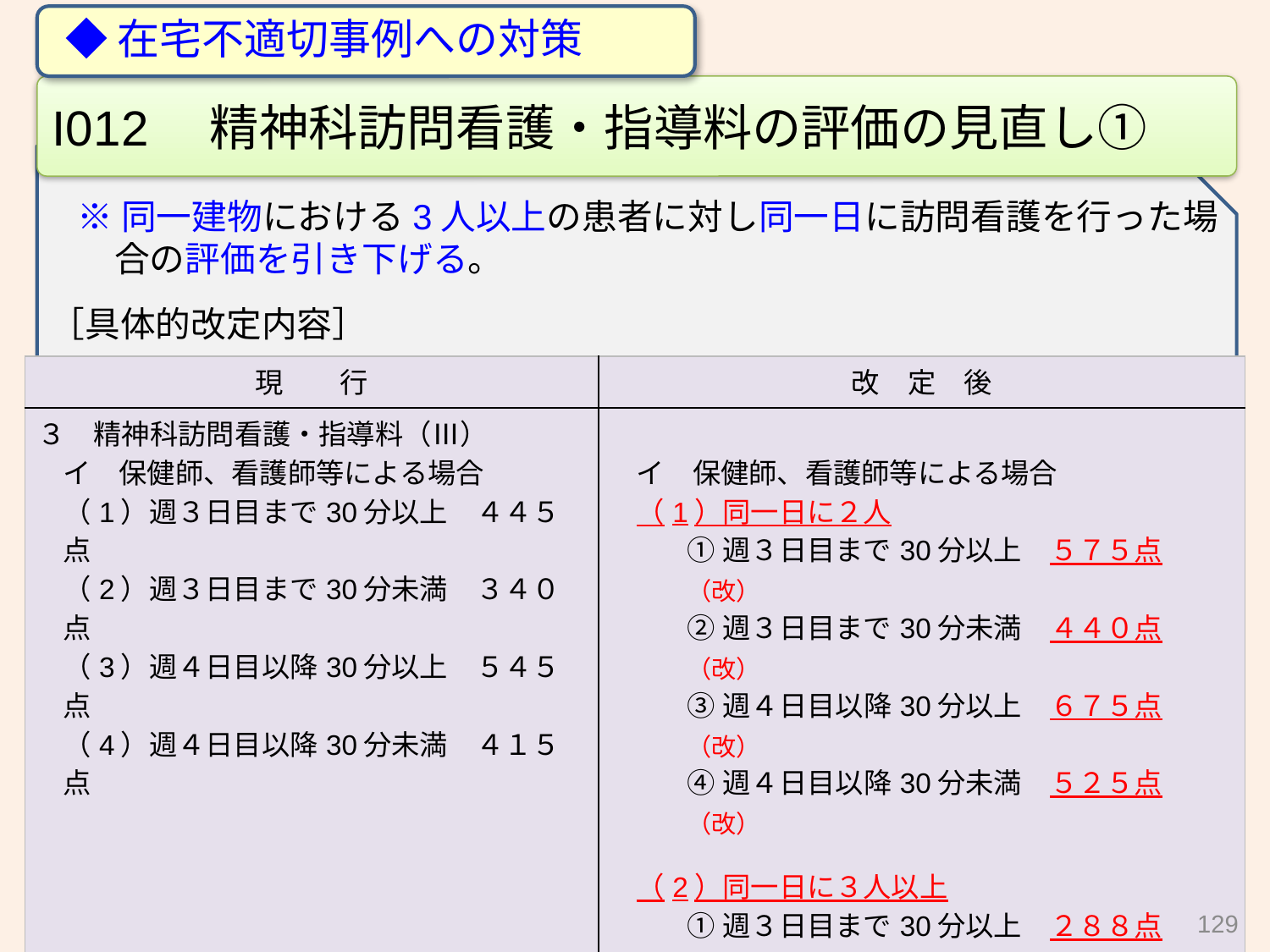

◆在宅不適切事例への対策
I012　精神科訪問看護・指導料の評価の見直し①

※同一建物における3人以上の患者に対し同一日に訪問看護を行った場合の評価を引き下げる。
［具体的改定内容］
| 現　　行 | 改　定　後 |
| --- | --- |
| ３　精神科訪問看護・指導料（Ⅲ） イ　保健師、看護師等による場合 （1）週３日目まで30分以上　４４５点 （2）週３日目まで30分未満　３４０点 （3）週４日目以降30分以上　５４５点 （4）週４日目以降30分未満　４１５点 | イ　保健師、看護師等による場合 （1）同一日に２人 ①週３日目まで30分以上　５７５点（改） ②週３日目まで30分未満　４４０点（改） ③週４日目以降30分以上　６７５点（改） ④週４日目以降30分未満　５２５点（改） （2）同一日に３人以上 ①週３日目まで30分以上　２８８点（改） ②週３日目まで30分未満　２２０点（改） ③週４日目以降30分以上　３３８点（改） ④週４日目以降30分未満　２６３点（改） |
129